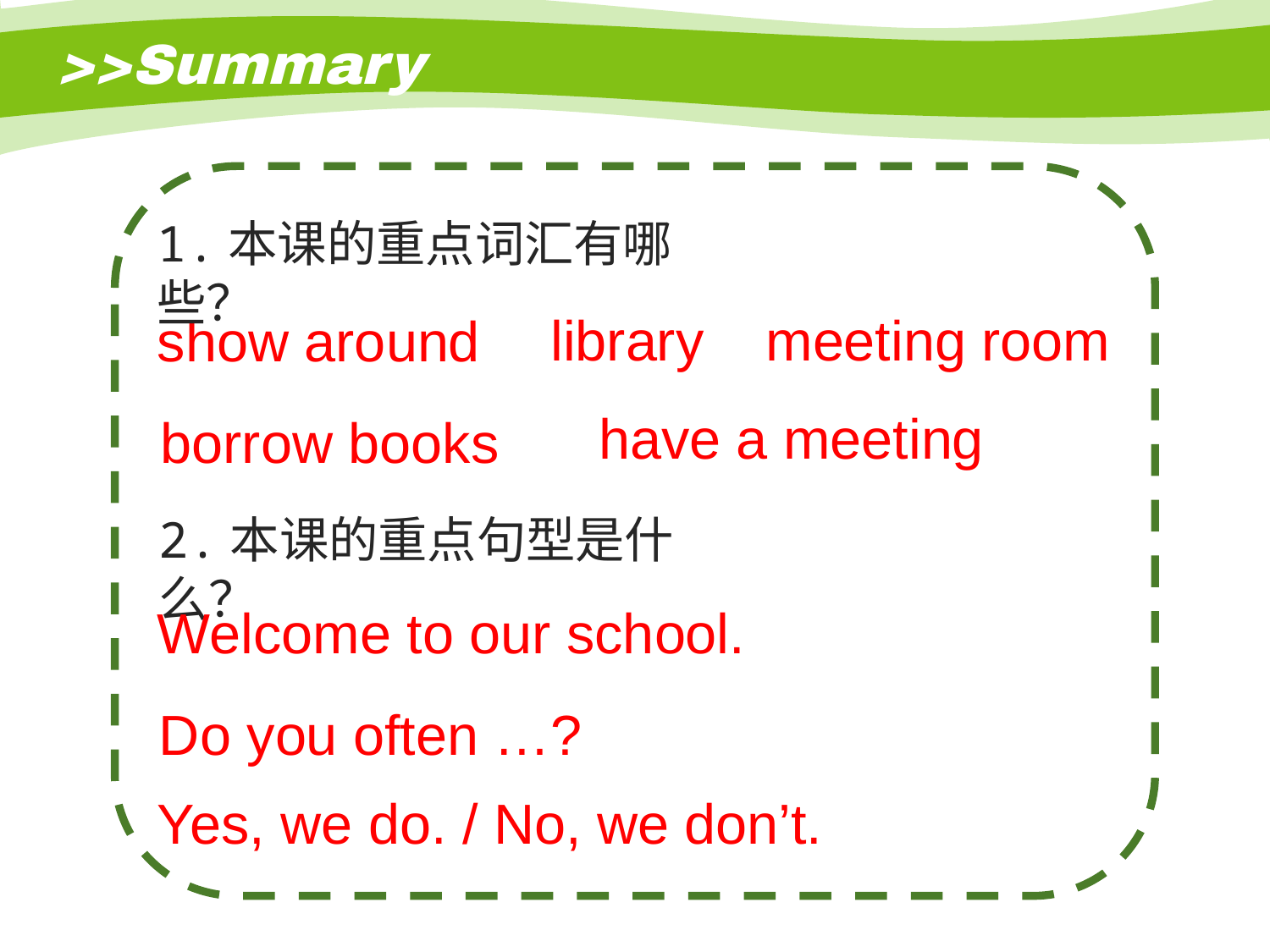

>>Summary

1.本课的重点词汇有哪些？
library
meeting room
show around
have a meeting
borrow books
2.本课的重点句型是什么？
Welcome to our school.
Do you often …?
Yes, we do. / No, we don’t.